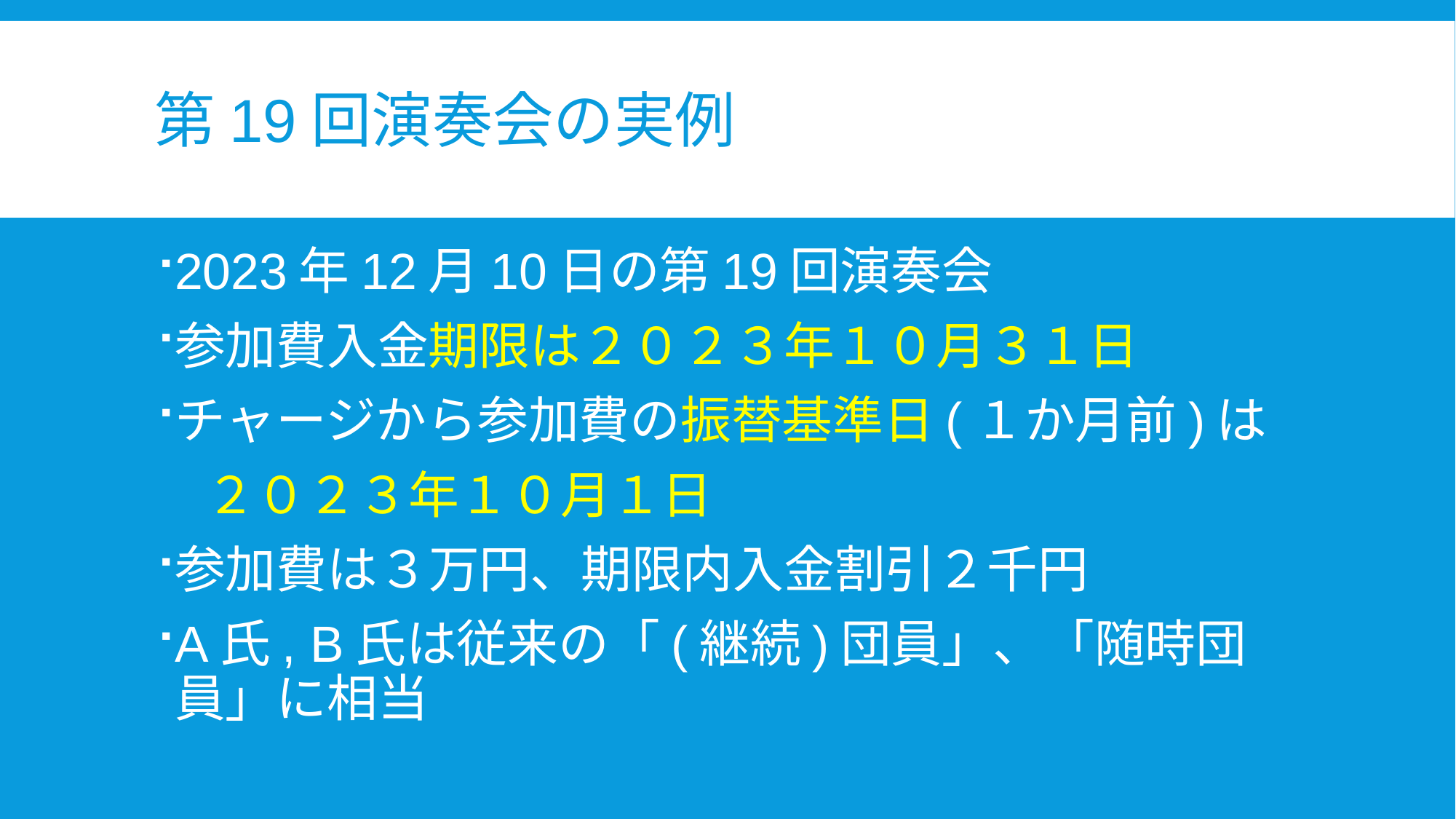

# 第19回演奏会の実例
2023年12月10日の第19回演奏会
参加費入金期限は２０２３年１０月３１日
チャージから参加費の振替基準日(１か月前)は
　２０２３年１０月１日
参加費は３万円、期限内入金割引２千円
A氏, B氏は従来の「(継続)団員」、「随時団員」に相当